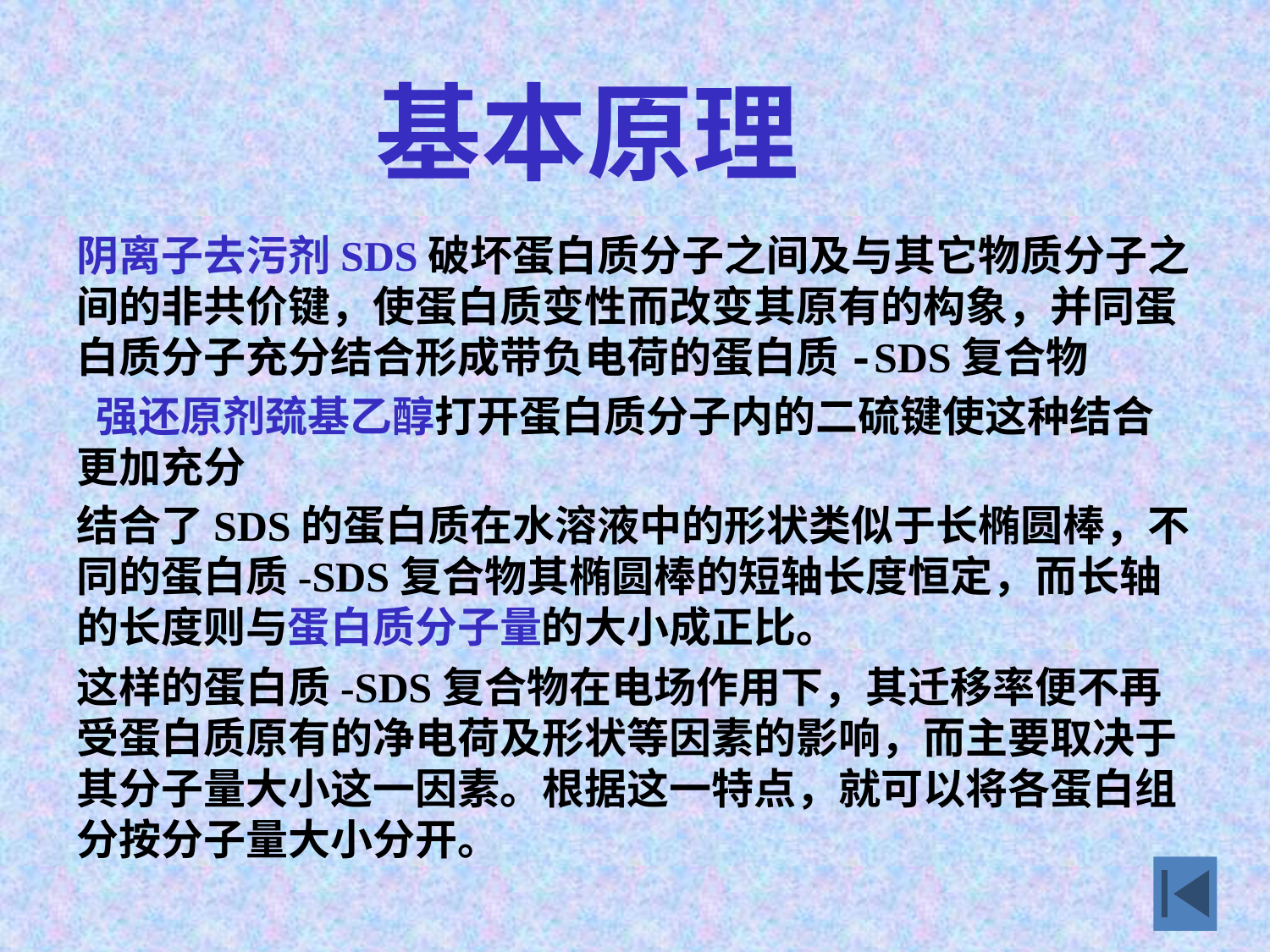

# 基本原理
阴离子去污剂SDS破坏蛋白质分子之间及与其它物质分子之间的非共价键，使蛋白质变性而改变其原有的构象，并同蛋白质分子充分结合形成带负电荷的蛋白质-SDS复合物
 强还原剂巯基乙醇打开蛋白质分子内的二硫键使这种结合更加充分
结合了SDS的蛋白质在水溶液中的形状类似于长椭圆棒，不同的蛋白质-SDS复合物其椭圆棒的短轴长度恒定，而长轴的长度则与蛋白质分子量的大小成正比。
这样的蛋白质-SDS复合物在电场作用下，其迁移率便不再受蛋白质原有的净电荷及形状等因素的影响，而主要取决于其分子量大小这一因素。根据这一特点，就可以将各蛋白组分按分子量大小分开。